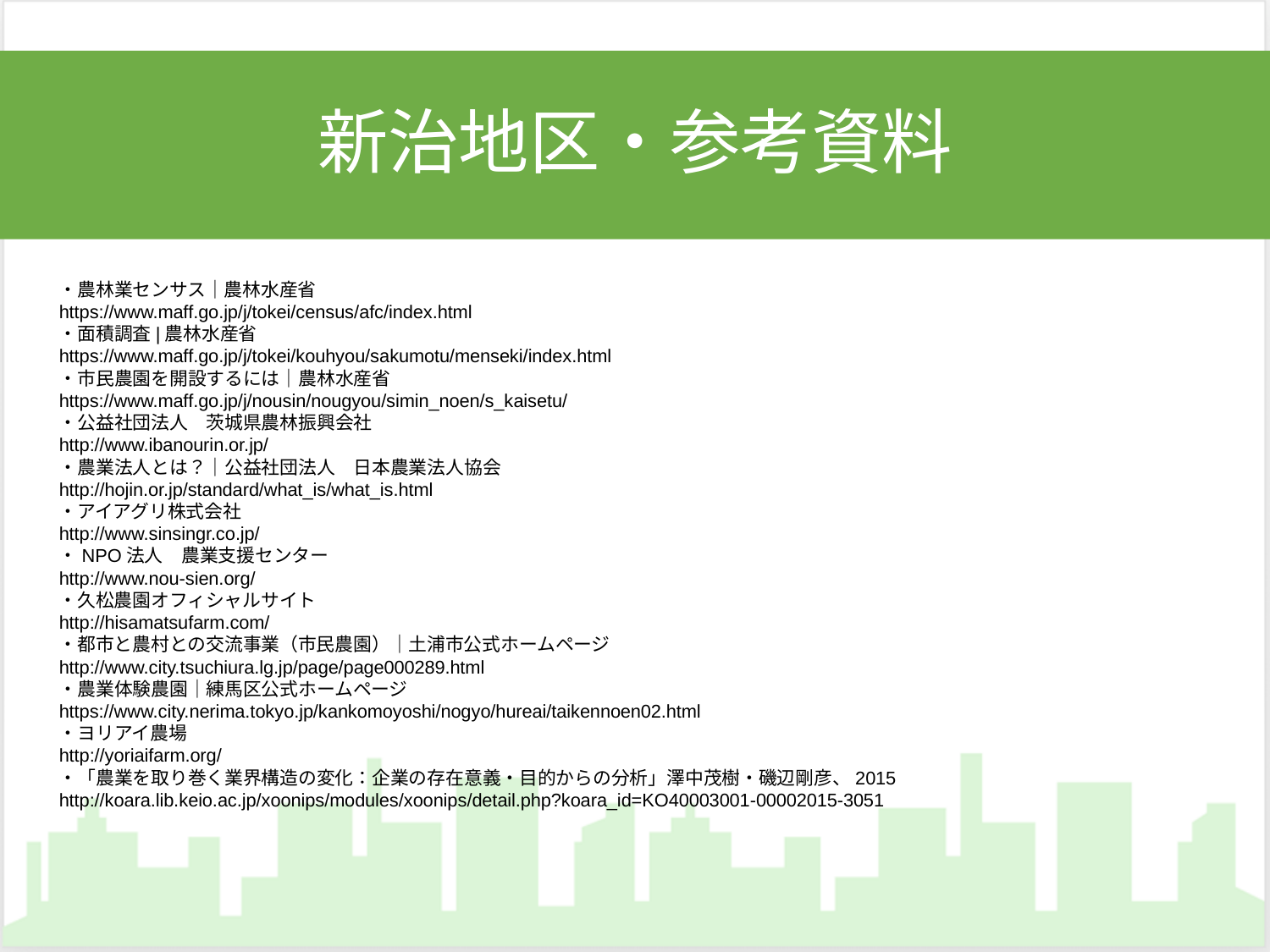

# 新治地区・参考資料
・農林業センサス｜農林水産省
https://www.maff.go.jp/j/tokei/census/afc/index.html
・面積調査|農林水産省
https://www.maff.go.jp/j/tokei/kouhyou/sakumotu/menseki/index.html
・市民農園を開設するには｜農林水産省
https://www.maff.go.jp/j/nousin/nougyou/simin_noen/s_kaisetu/
・公益社団法人　茨城県農林振興会社
http://www.ibanourin.or.jp/
・農業法人とは？｜公益社団法人　日本農業法人協会
http://hojin.or.jp/standard/what_is/what_is.html
・アイアグリ株式会社
http://www.sinsingr.co.jp/
・NPO法人　農業支援センター
http://www.nou-sien.org/
・久松農園オフィシャルサイト
http://hisamatsufarm.com/
・都市と農村との交流事業（市民農園）｜土浦市公式ホームページ
http://www.city.tsuchiura.lg.jp/page/page000289.html
・農業体験農園｜練馬区公式ホームページ
https://www.city.nerima.tokyo.jp/kankomoyoshi/nogyo/hureai/taikennoen02.html
・ヨリアイ農場
http://yoriaifarm.org/
・「農業を取り巻く業界構造の変化：企業の存在意義・目的からの分析」澤中茂樹・磯辺剛彦、2015
http://koara.lib.keio.ac.jp/xoonips/modules/xoonips/detail.php?koara_id=KO40003001-00002015-3051